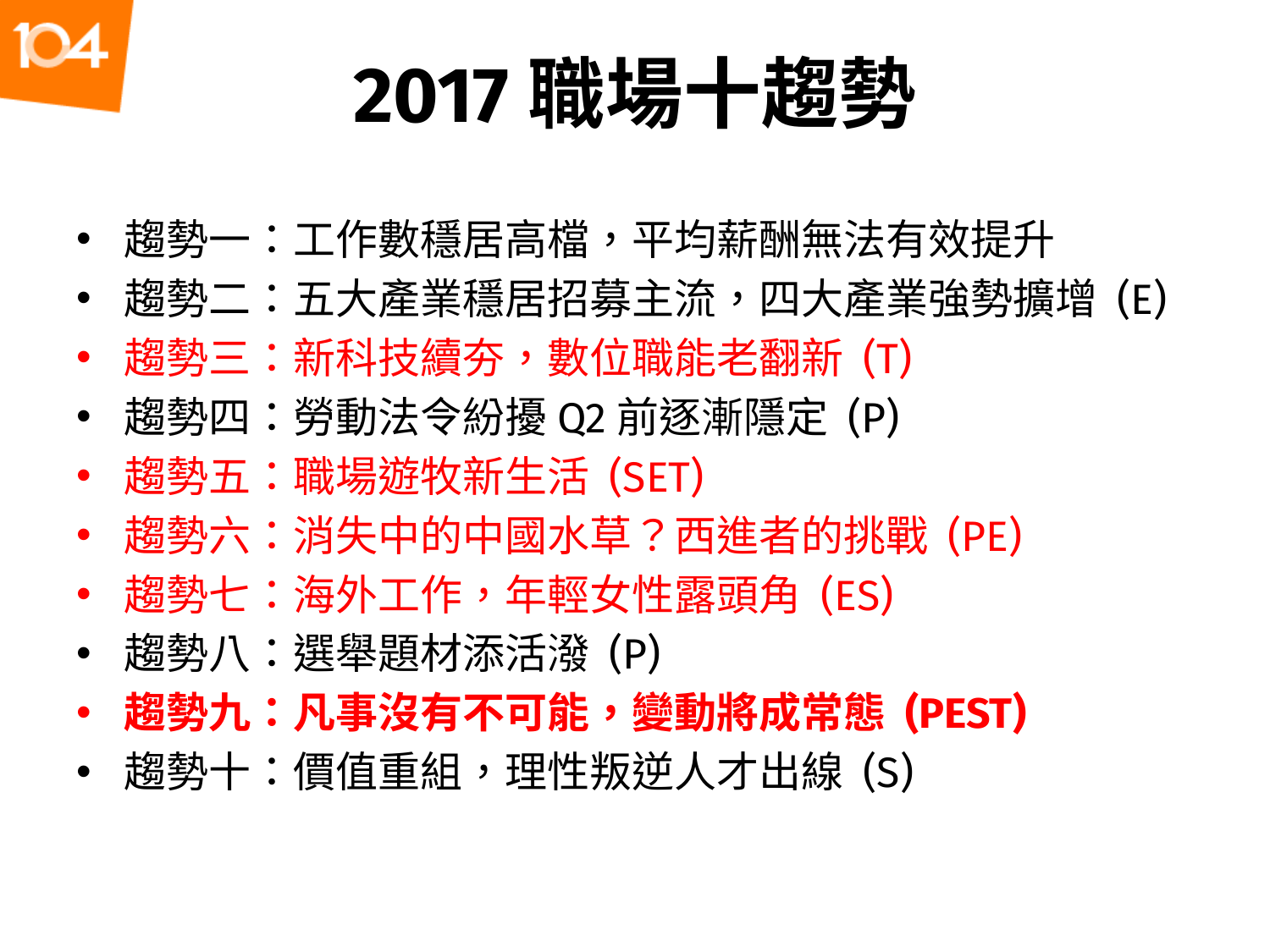

# 2017職場十趨勢
趨勢一：工作數穩居高檔，平均薪酬無法有效提升
趨勢二：五大產業穩居招募主流，四大產業強勢擴增 (E)
趨勢三：新科技續夯，數位職能老翻新 (T)
趨勢四：勞動法令紛擾Q2前逐漸隱定 (P)
趨勢五：職場遊牧新生活 (SET)
趨勢六：消失中的中國水草？西進者的挑戰 (PE)
趨勢七：海外工作，年輕女性露頭角 (ES)
趨勢八：選舉題材添活潑 (P)
趨勢九：凡事沒有不可能，變動將成常態 (PEST)
趨勢十：價值重組，理性叛逆人才出線 (S)